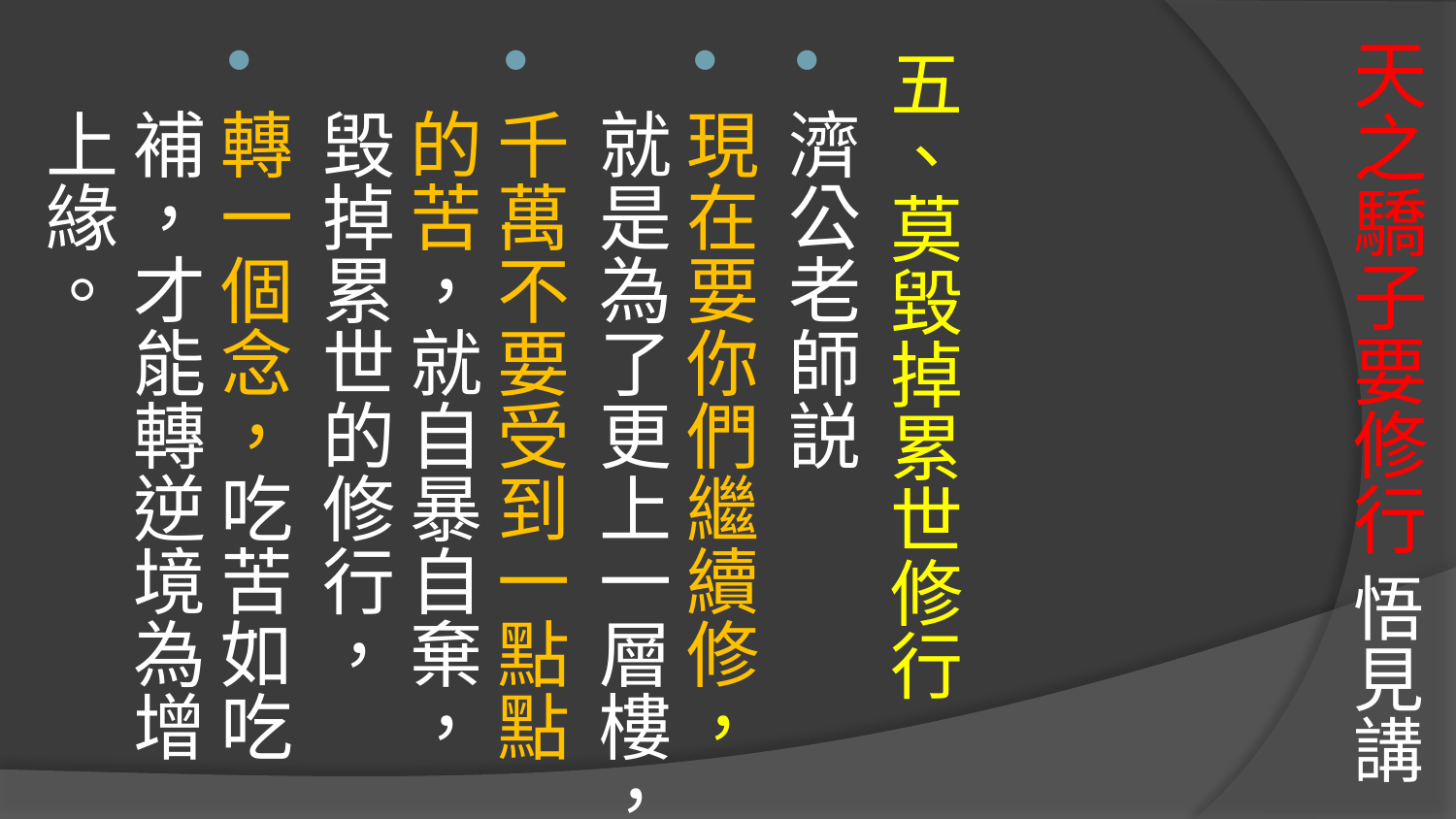

五、莫毀掉累世修行
濟公老師説
現在要你們繼續修，就是為了更上一層樓，
千萬不要受到一點點的苦，就自暴自棄，毀掉累世的修行，
轉一個念，吃苦如吃補，才能轉逆境為增上緣。
# 天之驕子要修行 悟見講